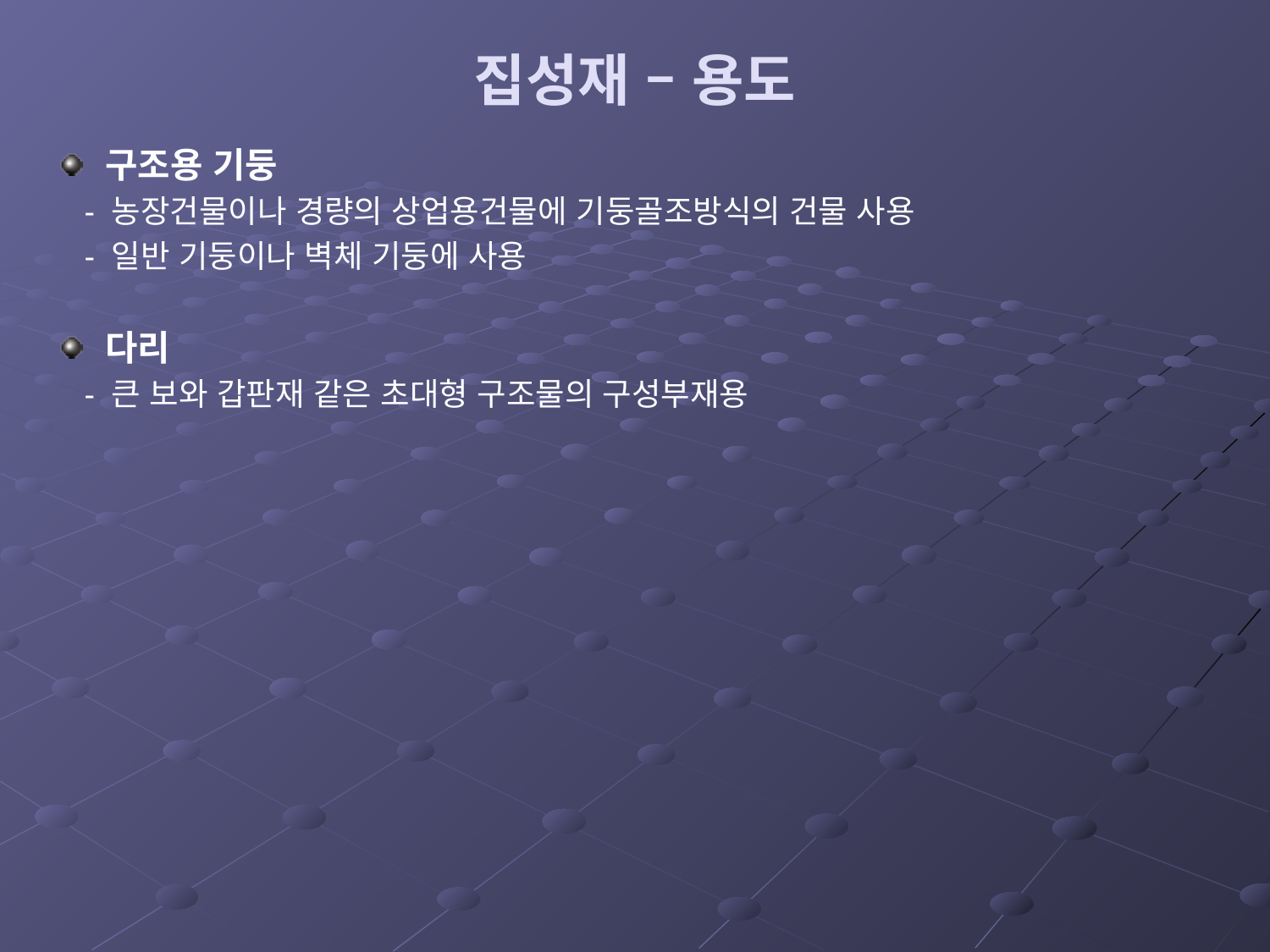

# 집성재 – 용도
구조용 기둥
   - 농장건물이나 경량의 상업용건물에 기둥골조방식의 건물 사용
   - 일반 기둥이나 벽체 기둥에 사용

다리
   - 큰 보와 갑판재 같은 초대형 구조물의 구성부재용